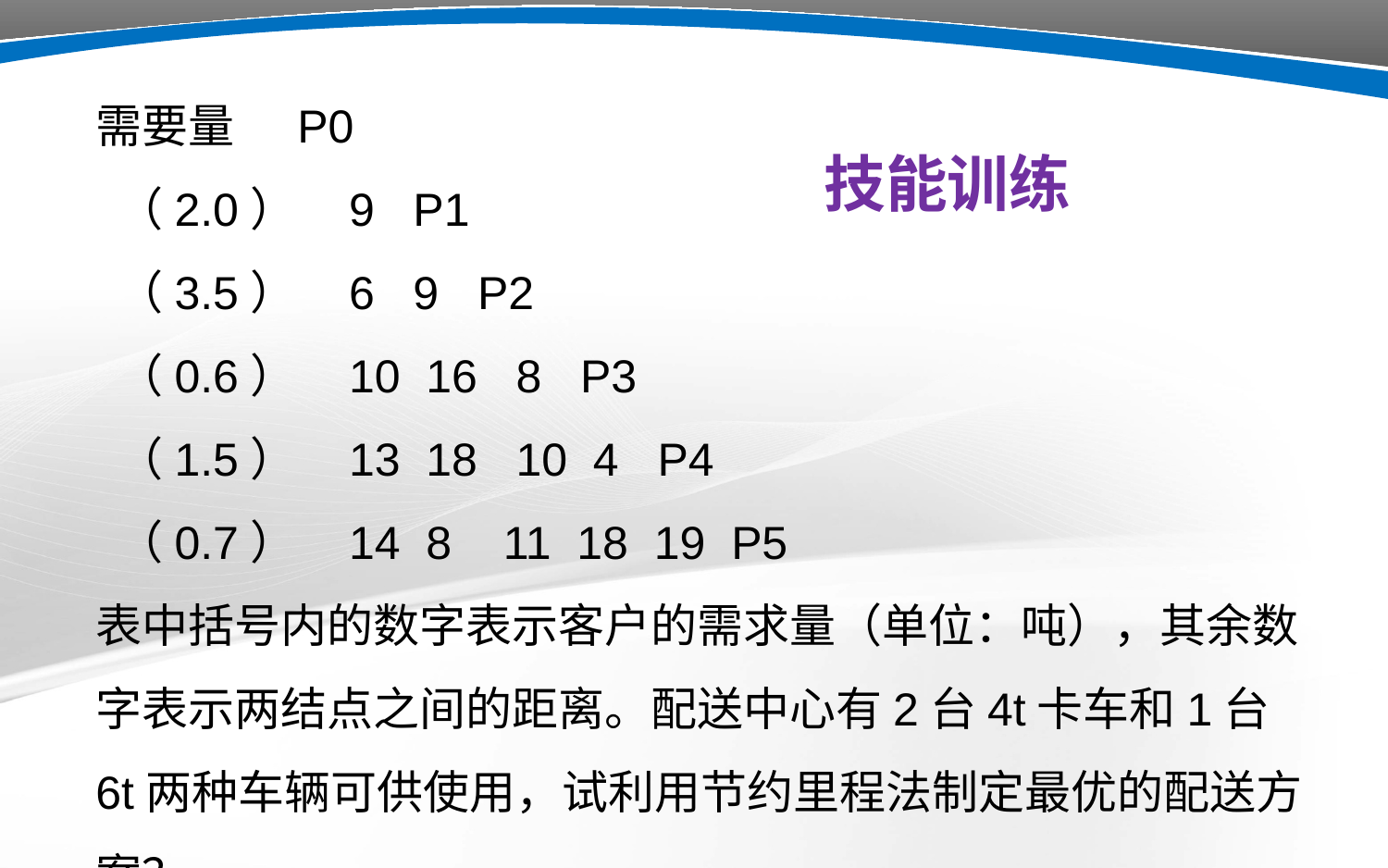

需要量     P0
 （2.0）    9   P1
 （3.5）    6   9   P2
 （0.6）    10  16   8   P3
 （1.5）    13  18   10  4   P4
 （0.7）    14  8    11  18  19  P5
表中括号内的数字表示客户的需求量（单位：吨），其余数字表示两结点之间的距离。配送中心有2台4t卡车和1台6t两种车辆可供使用，试利用节约里程法制定最优的配送方案？
 技能训练